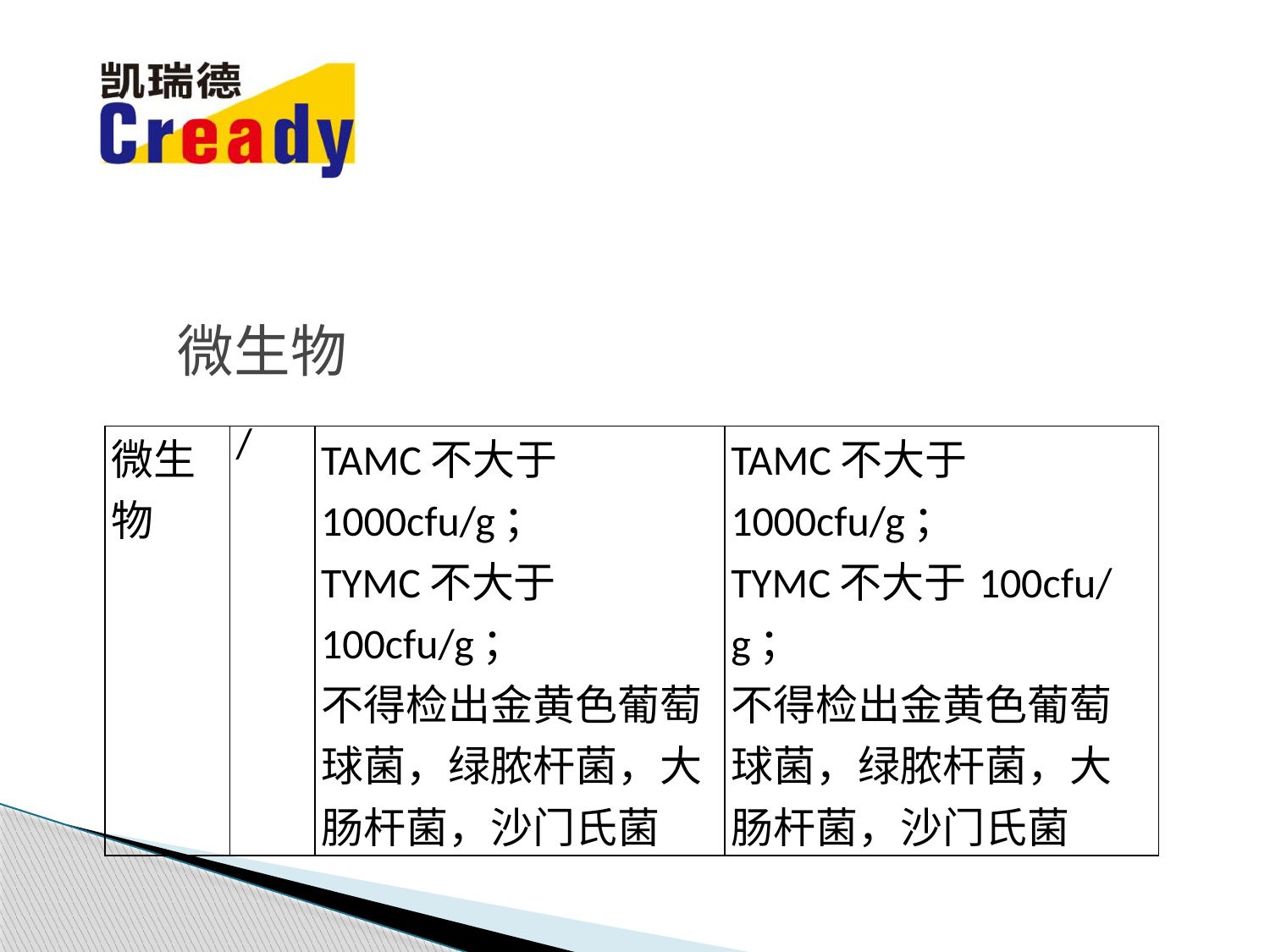

# 微生物
| 微生物 | / | TAMC不大于1000cfu/g； TYMC不大于100cfu/g； 不得检出金黄色葡萄球菌，绿脓杆菌，大肠杆菌，沙门氏菌 | TAMC不大于1000cfu/g； TYMC不大于100cfu/g； 不得检出金黄色葡萄球菌，绿脓杆菌，大肠杆菌，沙门氏菌 |
| --- | --- | --- | --- |